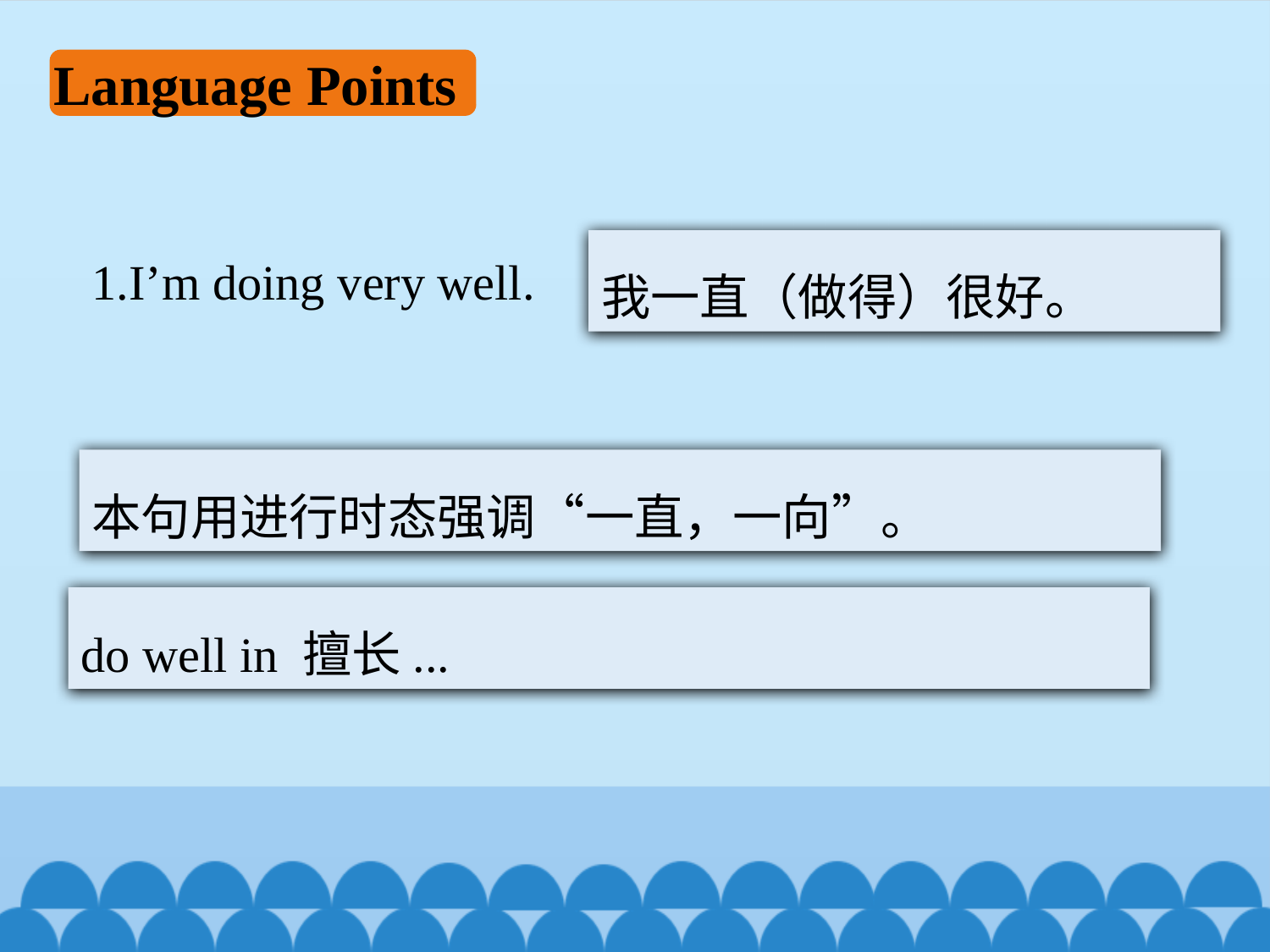

Language Points
1.I’m doing very well.
我一直（做得）很好。
本句用进行时态强调“一直，一向”。
do well in 擅长...